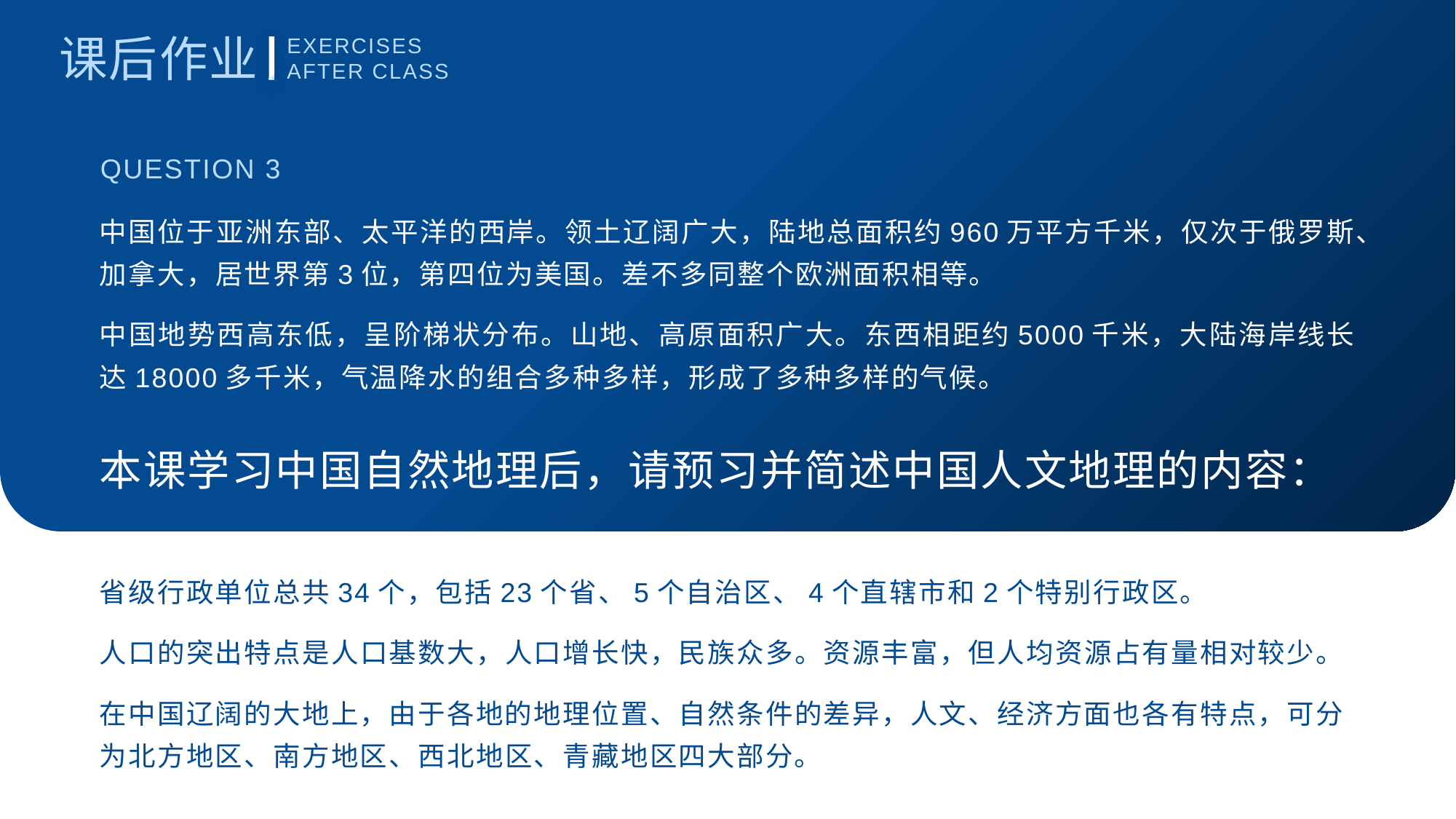

EXERCISES
AFTER CLASS
课后作业
QUESTION 3
中国位于亚洲东部、太平洋的西岸。领土辽阔广大，陆地总面积约960万平方千米，仅次于俄罗斯、加拿大，居世界第3位，第四位为美国。差不多同整个欧洲面积相等。
中国地势西高东低，呈阶梯状分布。山地、高原面积广大。东西相距约5000千米，大陆海岸线长达18000多千米，气温降水的组合多种多样，形成了多种多样的气候。
本课学习中国自然地理后，请预习并简述中国人文地理的内容：
省级行政单位总共34个，包括23个省、5个自治区、4个直辖市和2个特别行政区。
人口的突出特点是人口基数大，人口增长快，民族众多。资源丰富，但人均资源占有量相对较少。
在中国辽阔的大地上，由于各地的地理位置、自然条件的差异，人文、经济方面也各有特点，可分为北方地区、南方地区、西北地区、青藏地区四大部分。